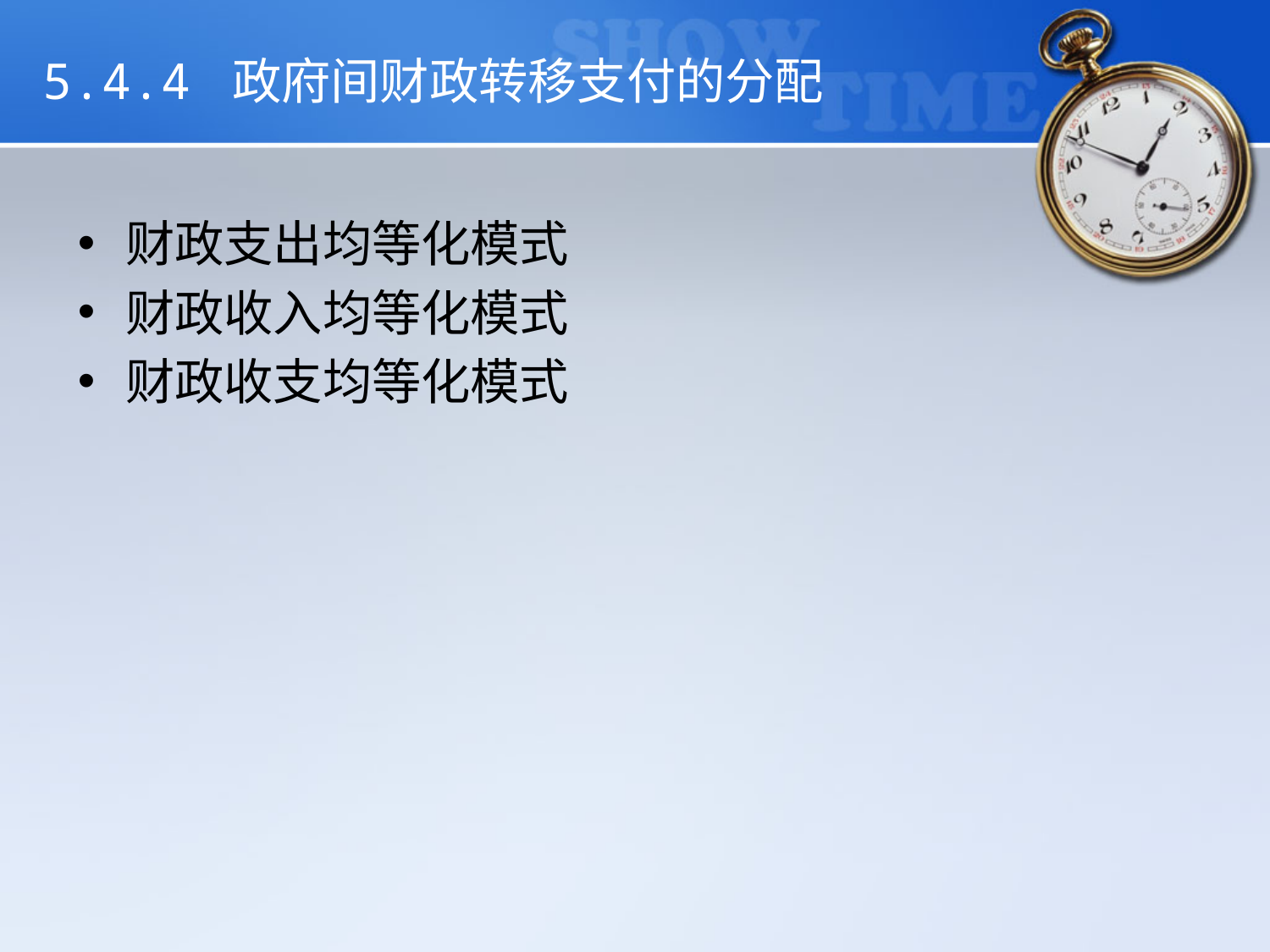

# 5.4.4 政府间财政转移支付的分配
财政支出均等化模式
财政收入均等化模式
财政收支均等化模式